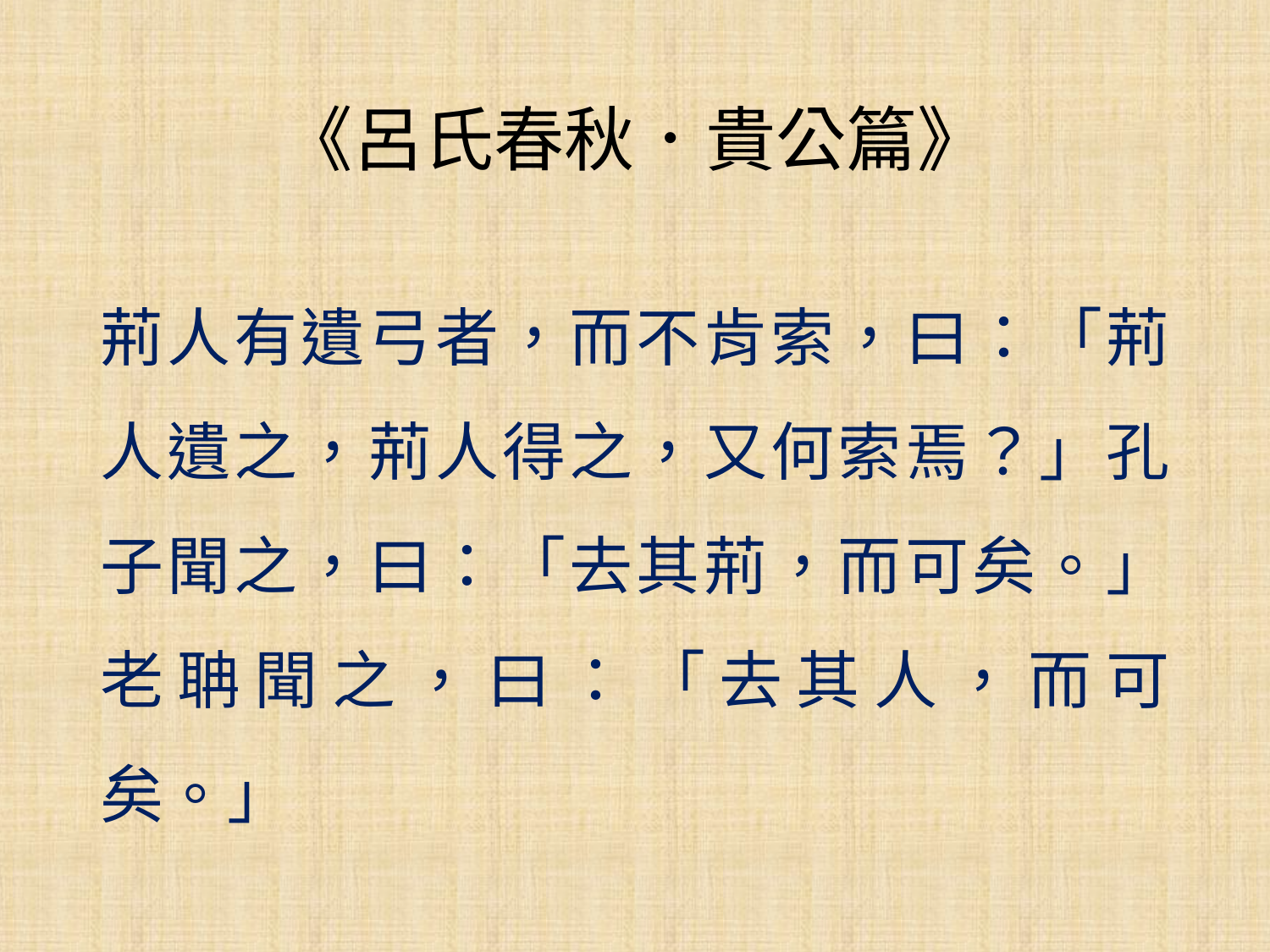

# 《呂氏春秋．貴公篇》
荊人有遺弓者，而不肯索，曰：「荊人遺之，荊人得之，又何索焉？」孔子聞之，曰：「去其荊，而可矣。」老聃聞之，曰：「去其人，而可矣。」